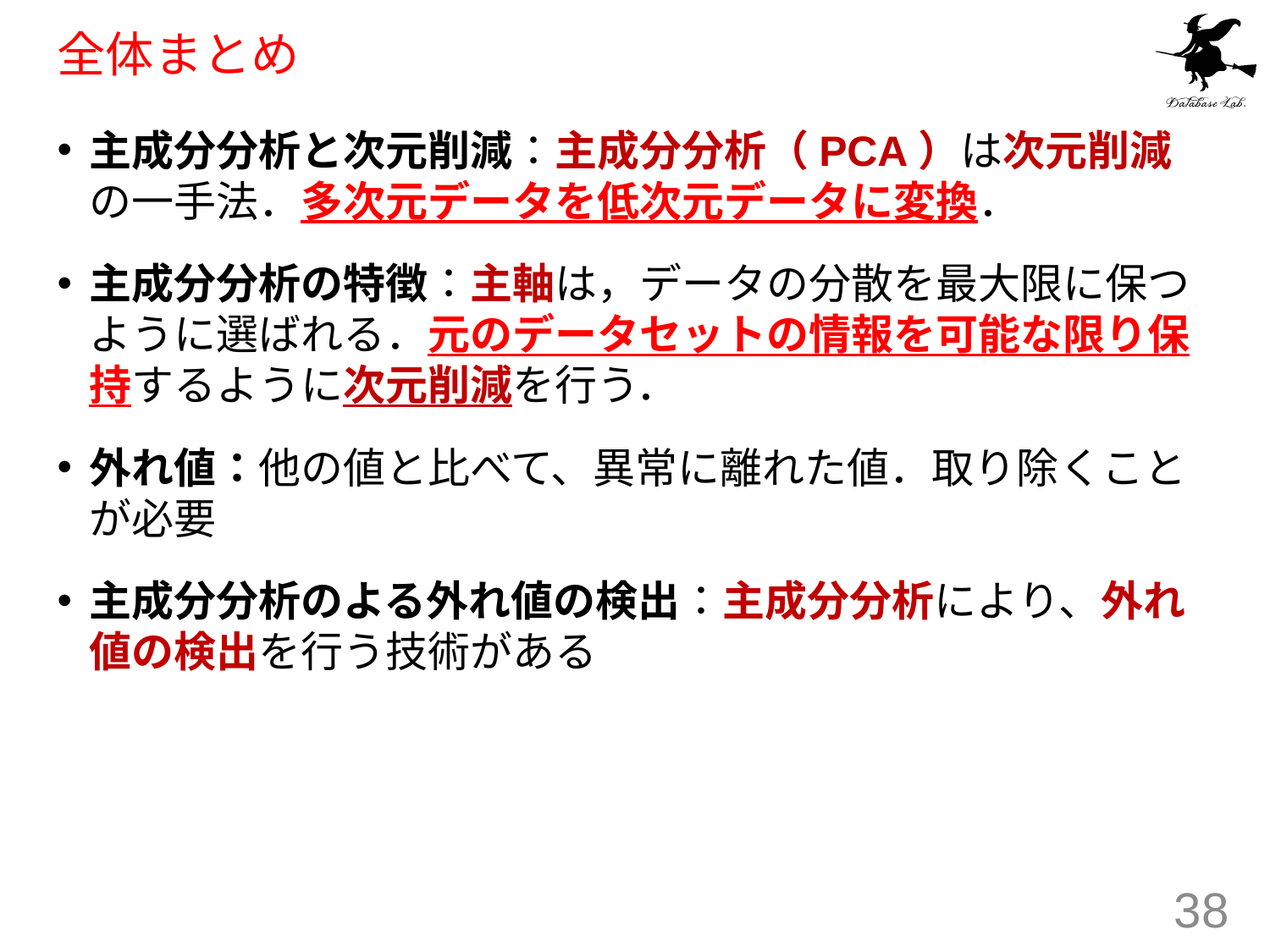

# 全体まとめ
主成分分析と次元削減：主成分分析（PCA）は次元削減の一手法．多次元データを低次元データに変換．
主成分分析の特徴：主軸は，データの分散を最大限に保つように選ばれる．元のデータセットの情報を可能な限り保持するように次元削減を行う．
外れ値：他の値と比べて、異常に離れた値．取り除くことが必要
主成分分析のよる外れ値の検出：主成分分析により、外れ値の検出を行う技術がある
38